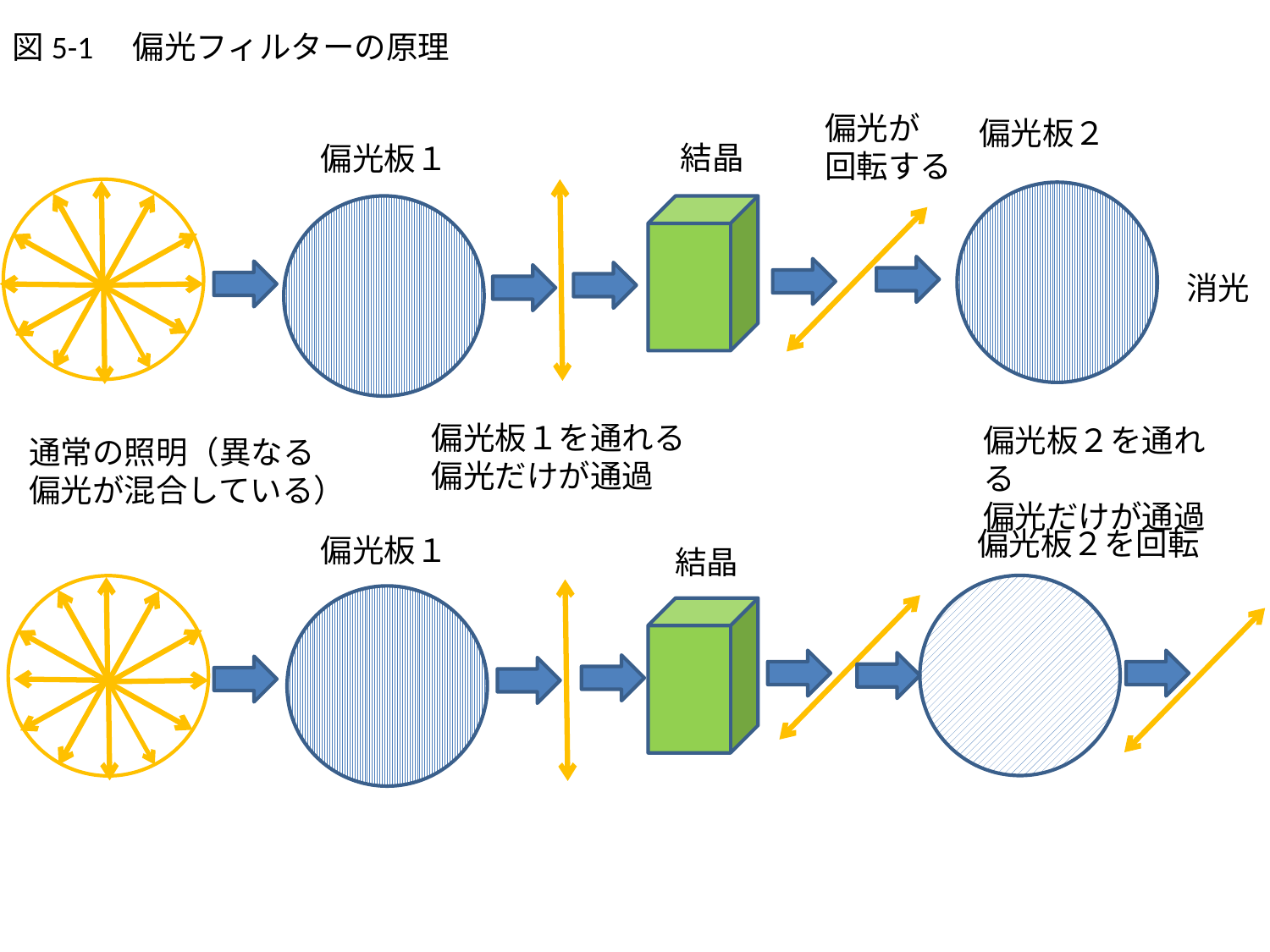

図5-1　偏光フィルターの原理
偏光が
回転する
偏光板２
結晶
偏光板１

消光

偏光板１を通れる
偏光だけが通過
偏光板２を通れる
偏光だけが通過
通常の照明（異なる
偏光が混合している）
偏光板２を回転
偏光板１
結晶